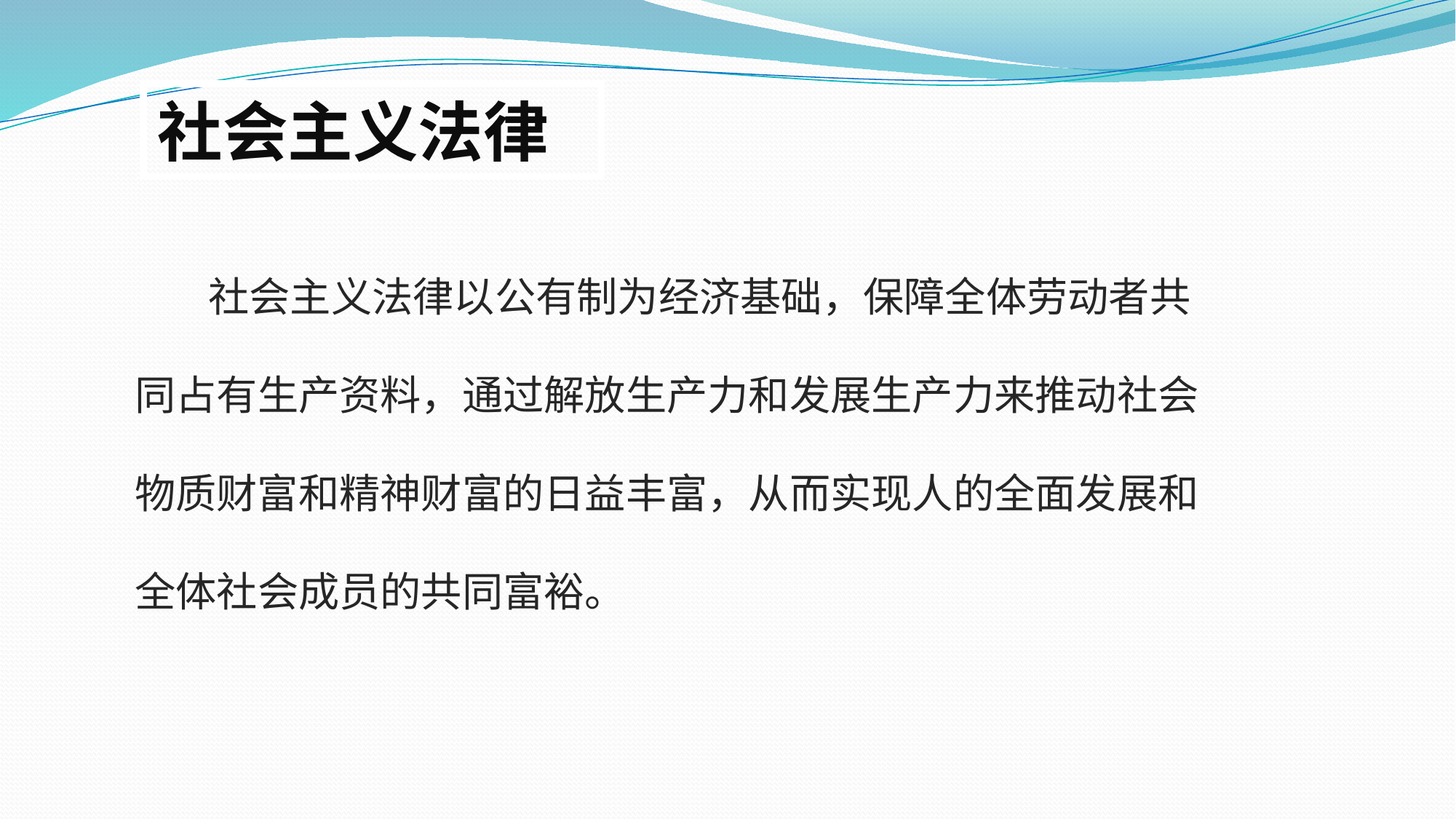

社会主义法律
       社会主义法律以公有制为经济基础，保障全体劳动者共同占有生产资料，通过解放生产力和发展生产力来推动社会物质财富和精神财富的日益丰富，从而实现人的全面发展和全体社会成员的共同富裕。